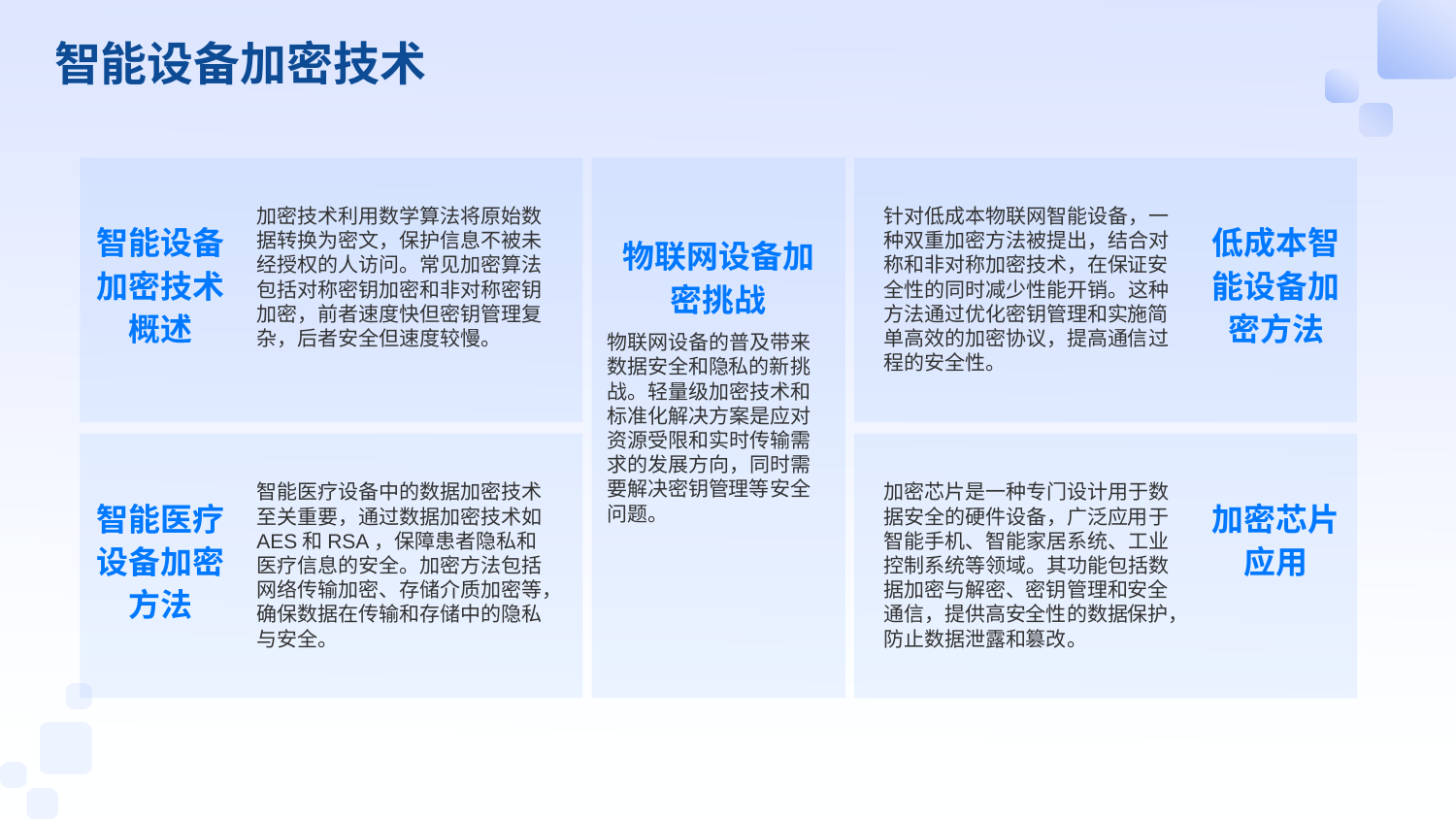

智能设备加密技术

加密技术利用数学算法将原始数据转换为密文，保护信息不被未经授权的人访问。常见加密算法包括对称密钥加密和非对称密钥加密，前者速度快但密钥管理复杂，后者安全但速度较慢。
针对低成本物联网智能设备，一种双重加密方法被提出，结合对称和非对称加密技术，在保证安全性的同时减少性能开销。这种方法通过优化密钥管理和实施简单高效的加密协议，提高通信过程的安全性。
智能设备加密技术概述
低成本智能设备加密方法
物联网设备加密挑战
物联网设备的普及带来数据安全和隐私的新挑战。轻量级加密技术和标准化解决方案是应对资源受限和实时传输需求的发展方向，同时需要解决密钥管理等安全问题。

智能医疗设备中的数据加密技术至关重要，通过数据加密技术如AES和RSA，保障患者隐私和医疗信息的安全。加密方法包括网络传输加密、存储介质加密等，确保数据在传输和存储中的隐私与安全。
加密芯片是一种专门设计用于数据安全的硬件设备，广泛应用于智能手机、智能家居系统、工业控制系统等领域。其功能包括数据加密与解密、密钥管理和安全通信，提供高安全性的数据保护，防止数据泄露和篡改。
智能医疗设备加密方法
加密芯片应用